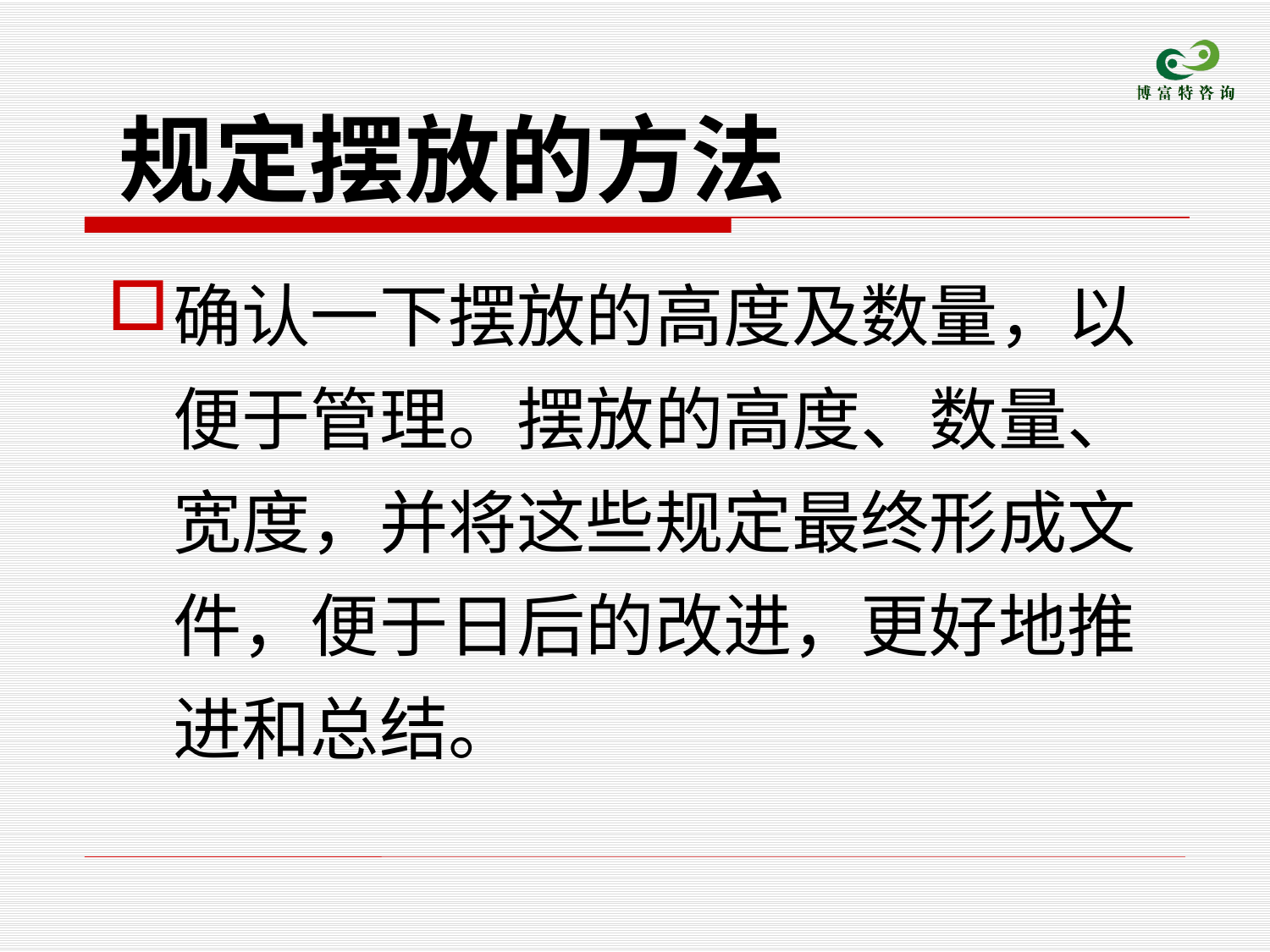

规定摆放的方法
确认一下摆放的高度及数量，以便于管理。摆放的高度、数量、宽度，并将这些规定最终形成文件，便于日后的改进，更好地推进和总结。
230